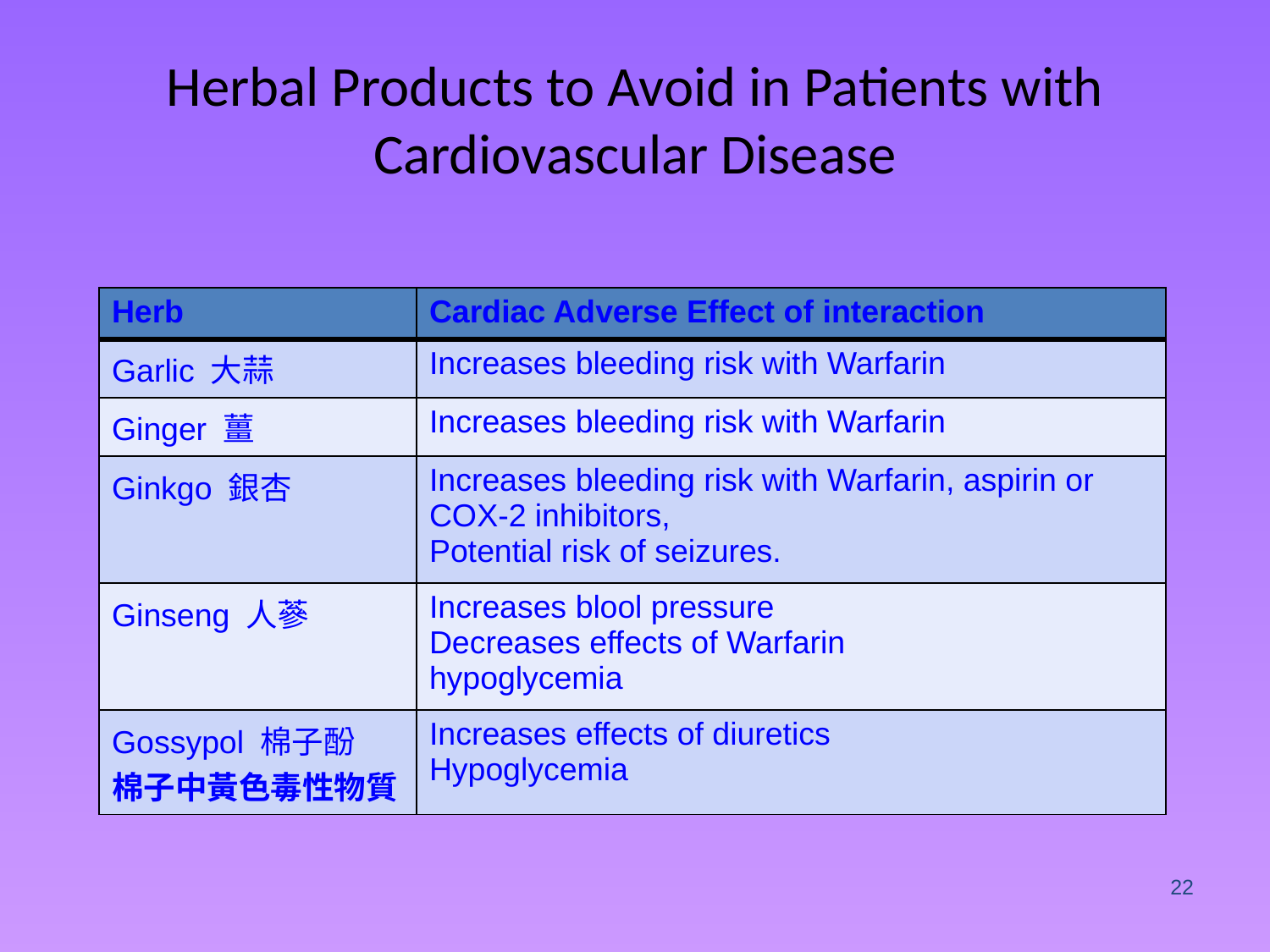

Herbal Products to Avoid in Patients with Cardiovascular Disease
| Herb | Cardiac Adverse Effect of interaction |
| --- | --- |
| Garlic 大蒜 | Increases bleeding risk with Warfarin |
| Ginger 薑 | Increases bleeding risk with Warfarin |
| Ginkgo 銀杏 | Increases bleeding risk with Warfarin, aspirin or COX-2 inhibitors, Potential risk of seizures. |
| Ginseng 人蔘 | Increases blool pressure Decreases effects of Warfarin hypoglycemia |
| Gossypol 棉子酚 棉子中黃色毒性物質 | Increases effects of diuretics Hypoglycemia |
22